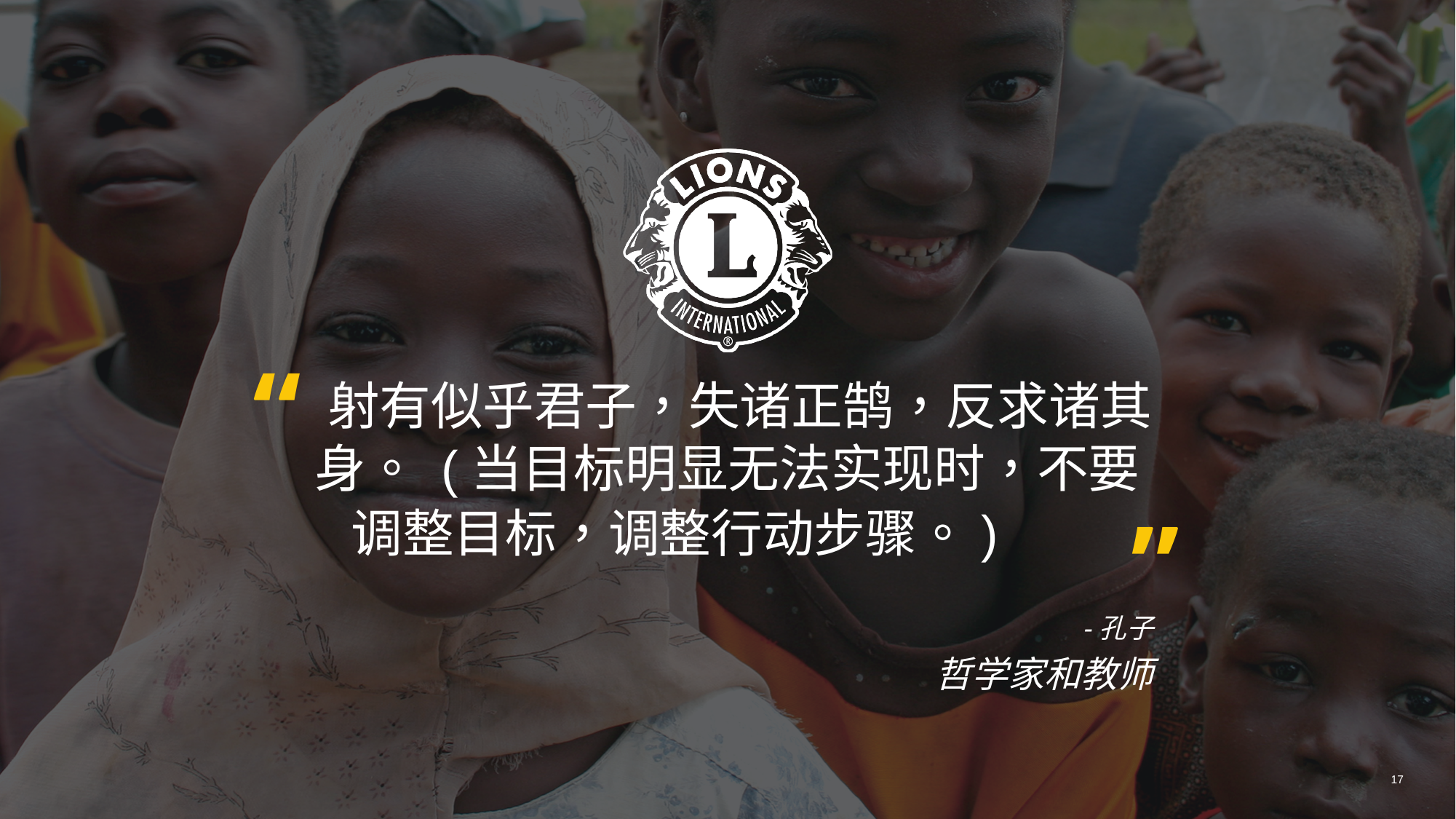

射有似乎君子，失诸正鹄，反求诸其身。 (当目标明显无法实现时，不要调整目标，调整行动步骤。)

-孔子
哲学家和教师